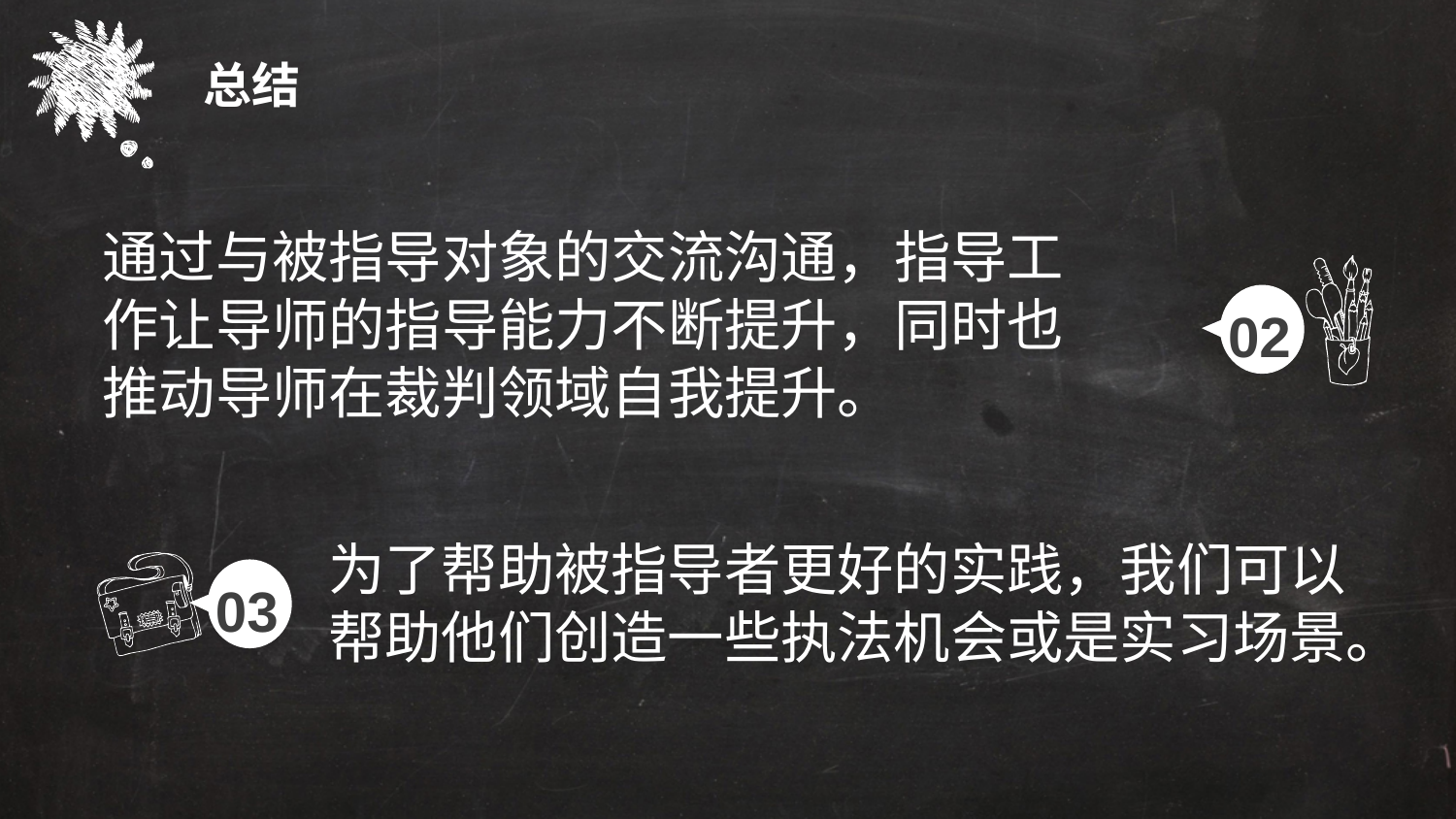

总结
通过与被指导对象的交流沟通，指导工作让导师的指导能力不断提升，同时也推动导师在裁判领域自我提升。

02

为了帮助被指导者更好的实践，我们可以帮助他们创造一些执法机会或是实习场景。
03